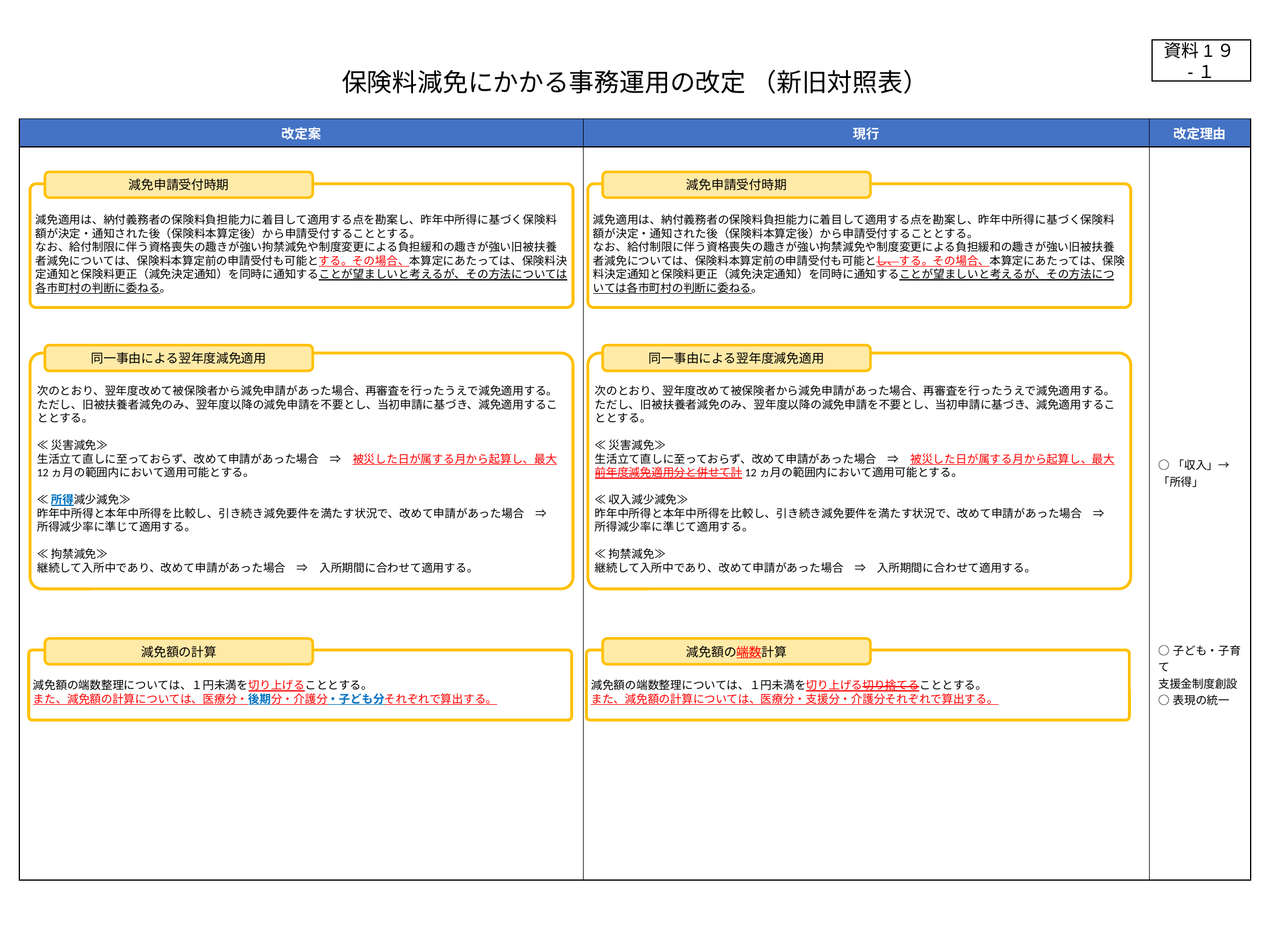

資料1９-１
保険料減免にかかる事務運用の改定 （新旧対照表）
| 改定案 | 現行 | 改定理由 |
| --- | --- | --- |
|  |  | ○「収入」→「所得」 ○子ども・子育て 支援金制度創設 ○表現の統一 |
減免申請受付時期
減免申請受付時期

減免適用は、納付義務者の保険料負担能力に着目して適用する点を勘案し、昨年中所得に基づく保険料額が決定・通知された後（保険料本算定後）から申請受付することとする。
なお、給付制限に伴う資格喪失の趣きが強い拘禁減免や制度変更による負担緩和の趣きが強い旧被扶養者減免については、保険料本算定前の申請受付も可能とする。その場合、本算定にあたっては、保険料決定通知と保険料更正（減免決定通知）を同時に通知することが望ましいと考えるが、その方法については各市町村の判断に委ねる。

減免適用は、納付義務者の保険料負担能力に着目して適用する点を勘案し、昨年中所得に基づく保険料額が決定・通知された後（保険料本算定後）から申請受付することとする。
なお、給付制限に伴う資格喪失の趣きが強い拘禁減免や制度変更による負担緩和の趣きが強い旧被扶養者減免については、保険料本算定前の申請受付も可能とし、する。その場合、本算定にあたっては、保険料決定通知と保険料更正（減免決定通知）を同時に通知することが望ましいと考えるが、その方法については各市町村の判断に委ねる。

同一事由による翌年度減免適用
同一事由による翌年度減免適用

次のとおり、翌年度改めて被保険者から減免申請があった場合、再審査を行ったうえで減免適用する。
ただし、旧被扶養者減免のみ、翌年度以降の減免申請を不要とし、当初申請に基づき、減免適用することとする。

≪災害減免≫
生活立て直しに至っておらず、改めて申請があった場合　⇒　被災した日が属する月から起算し、最大12ヵ月の範囲内において適用可能とする。

≪所得減少減免≫
昨年中所得と本年中所得を比較し、引き続き減免要件を満たす状況で、改めて申請があった場合　⇒　所得減少率に準じて適用する。

≪拘禁減免≫
継続して入所中であり、改めて申請があった場合　⇒　入所期間に合わせて適用する。

次のとおり、翌年度改めて被保険者から減免申請があった場合、再審査を行ったうえで減免適用する。
ただし、旧被扶養者減免のみ、翌年度以降の減免申請を不要とし、当初申請に基づき、減免適用することとする。

≪災害減免≫
生活立て直しに至っておらず、改めて申請があった場合　⇒　被災した日が属する月から起算し、最大前年度減免適用分と併せて計12ヵ月の範囲内において適用可能とする。

≪収入減少減免≫
昨年中所得と本年中所得を比較し、引き続き減免要件を満たす状況で、改めて申請があった場合　⇒　所得減少率に準じて適用する。

≪拘禁減免≫
継続して入所中であり、改めて申請があった場合　⇒　入所期間に合わせて適用する。

減免額の計算
減免額の端数計算

減免額の端数整理については、１円未満を切り上げることとする。
また、減免額の計算については、医療分・後期分・介護分・子ども分それぞれで算出する。

減免額の端数整理については、１円未満を切り上げる切り捨てることとする。
また、減免額の計算については、医療分・支援分・介護分それぞれで算出する。